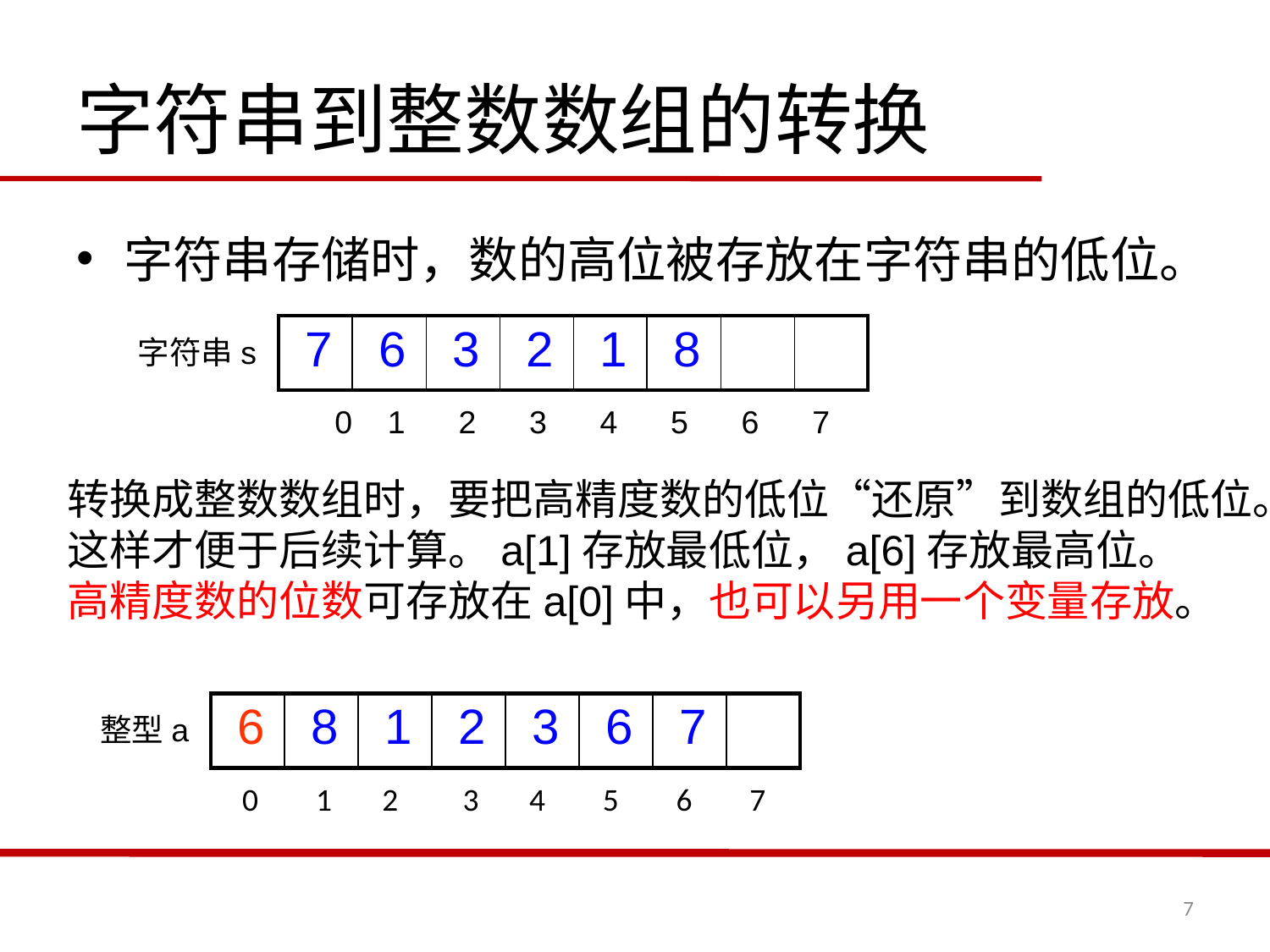

# 字符串到整数数组的转换
字符串存储时，数的高位被存放在字符串的低位。
| 7 | 6 | 3 | 2 | 1 | 8 |  |  |
| --- | --- | --- | --- | --- | --- | --- | --- |
字符串s
   0    1      2      3      4      5      6      7
转换成整数数组时，要把高精度数的低位“还原”到数组的低位。
这样才便于后续计算。a[1]存放最低位，a[6]存放最高位。
高精度数的位数可存放在a[0]中，也可以另用一个变量存放。
| 6 | 8 | 1 | 2 | 3 | 6 | 7 |  |
| --- | --- | --- | --- | --- | --- | --- | --- |
整型a
   0        1       2         3       4        5        6        7
7